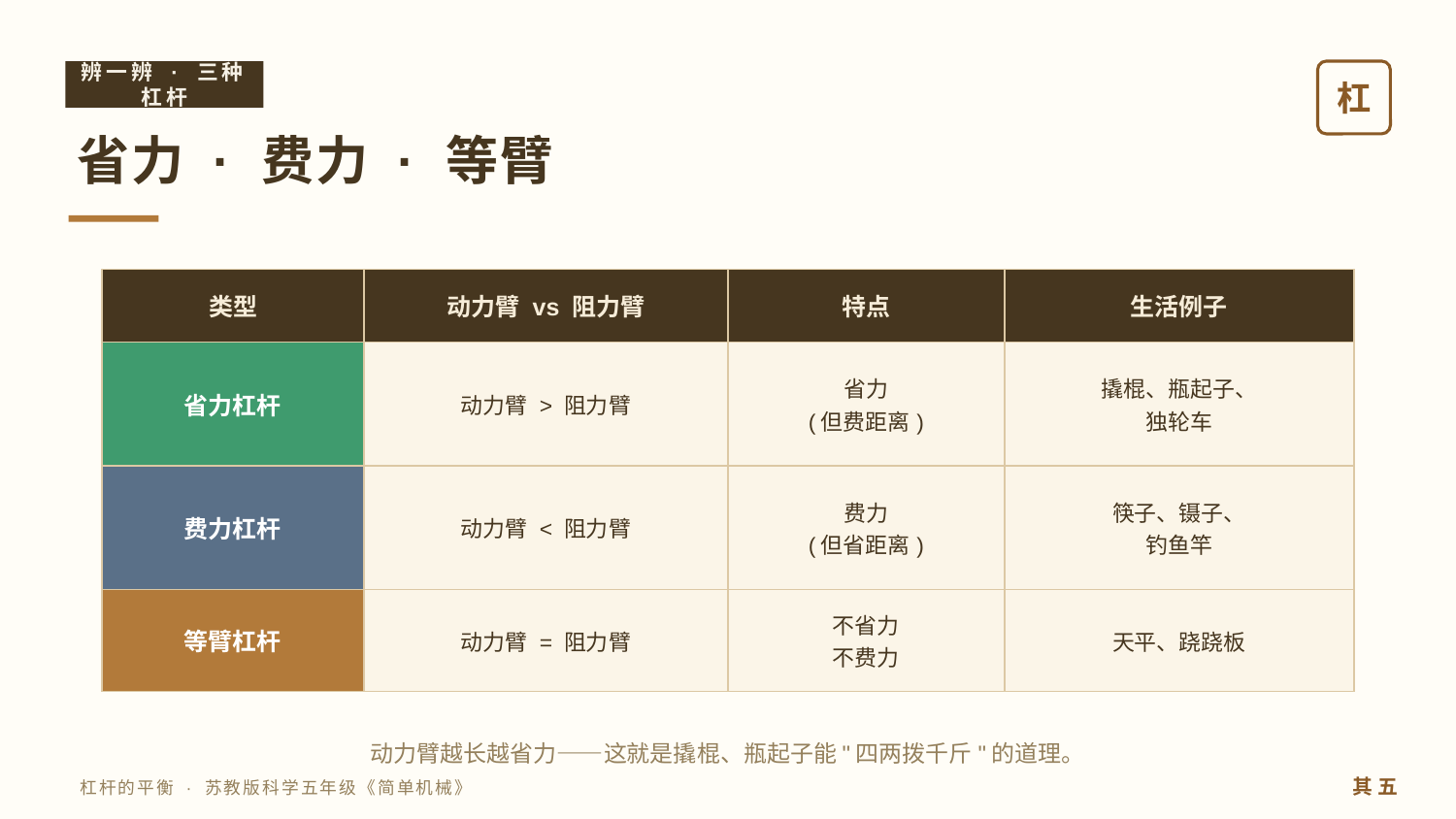

辨一辨 · 三种杠杆
杠

省力 · 费力 · 等臂

| 类型 | 动力臂 vs 阻力臂 | 特点 | 生活例子 |
| --- | --- | --- | --- |
| 省力杠杆 | 动力臂 > 阻力臂 | 省力 (但费距离) | 撬棍、瓶起子、 独轮车 |
| 费力杠杆 | 动力臂 < 阻力臂 | 费力 (但省距离) | 筷子、镊子、 钓鱼竿 |
| 等臂杠杆 | 动力臂 = 阻力臂 | 不省力 不费力 | 天平、跷跷板 |
动力臂越长越省力——这就是撬棍、瓶起子能"四两拨千斤"的道理。
其 五
杠杆的平衡 · 苏教版科学五年级《简单机械》